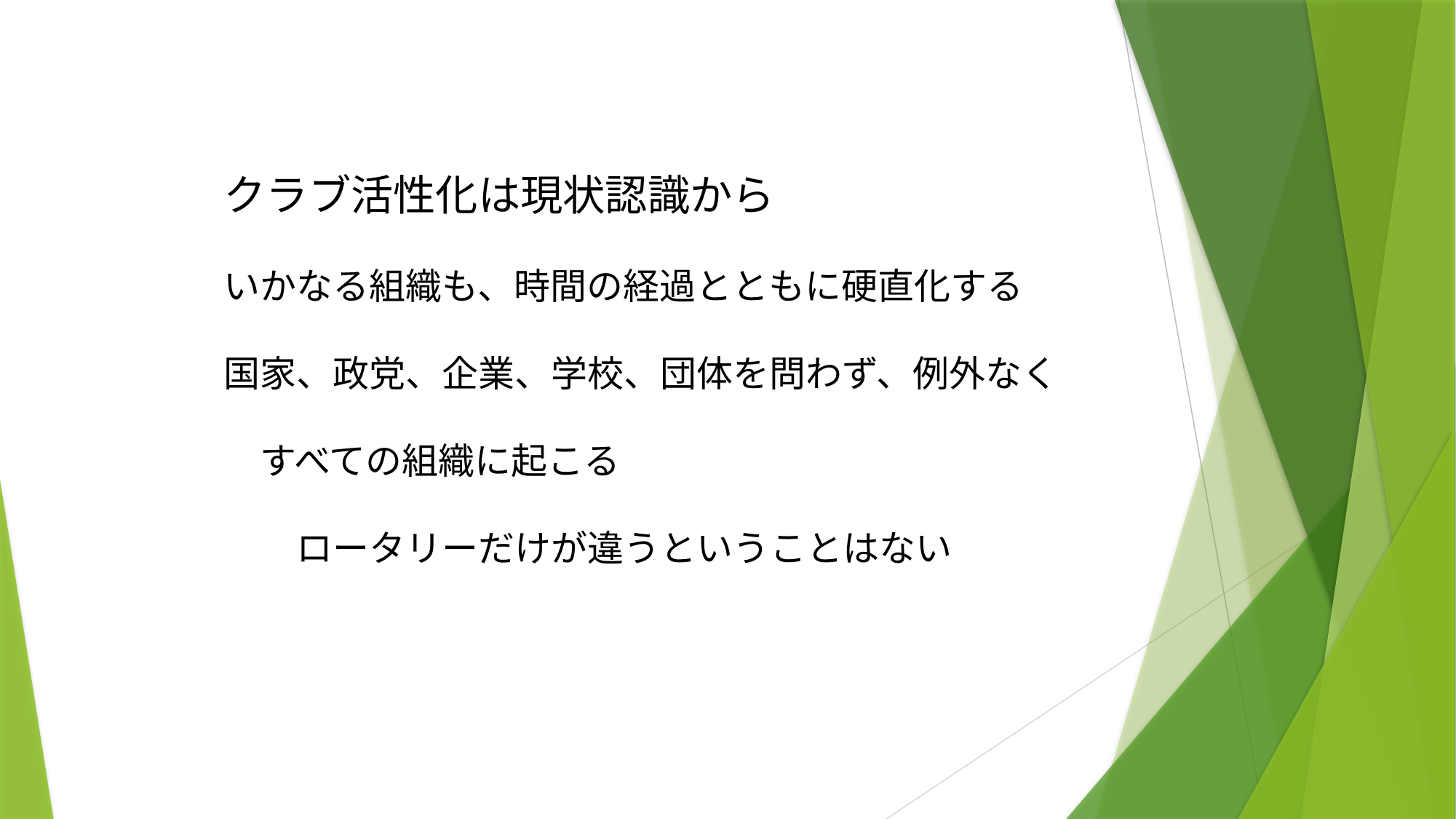

クラブ活性化は現状認識から

いかなる組織も、時間の経過とともに硬直化する

国家、政党、企業、学校、団体を問わず、例外なく

　すべての組織に起こる

　　ロータリーだけが違うということはない